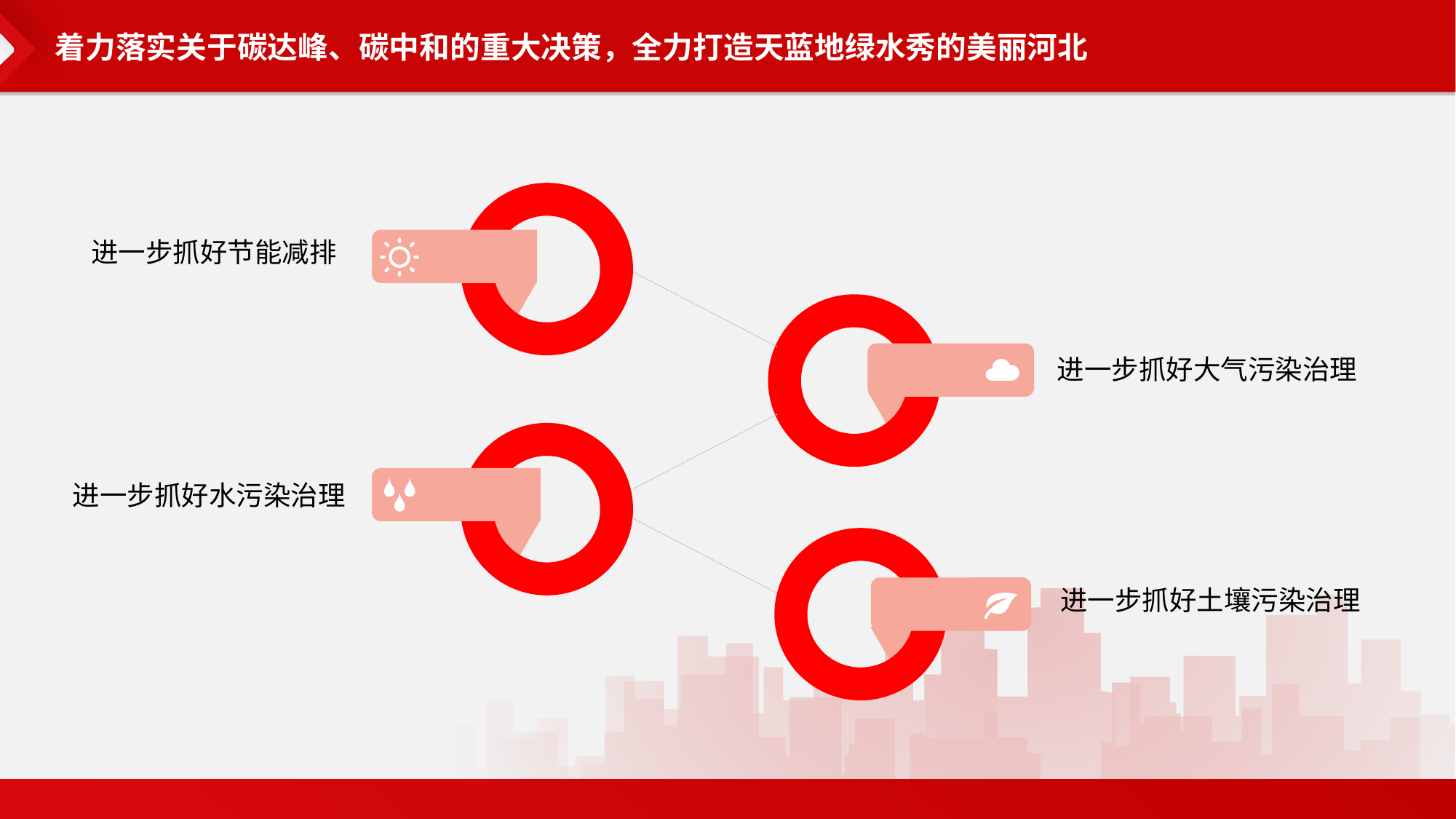

着力落实关于碳达峰、碳中和的重大决策，全力打造天蓝地绿水秀的美丽河北

进一步抓好节能减排
进一步抓好大气污染治理
进一步抓好水污染治理
进一步抓好土壤污染治理